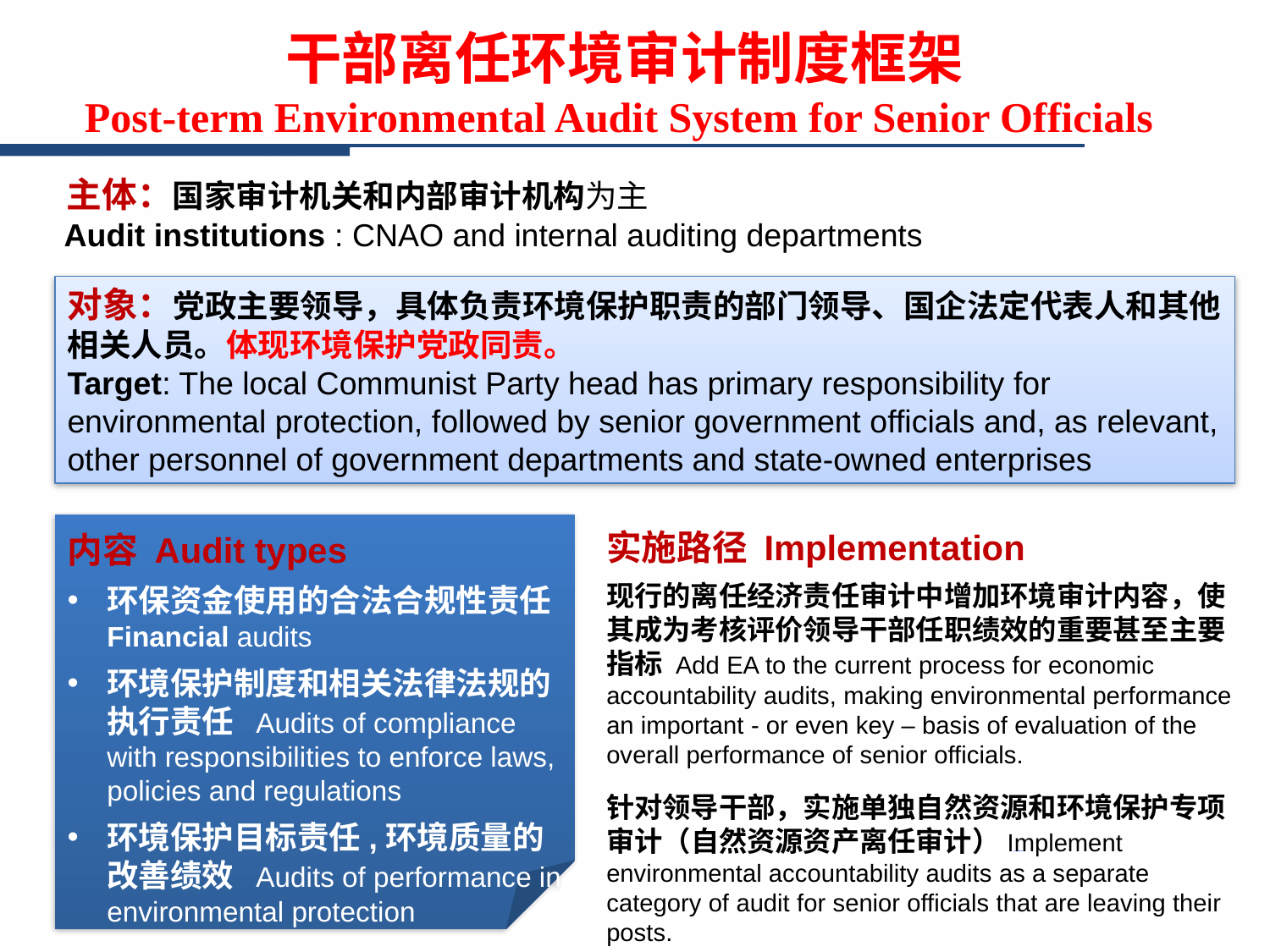

干部离任环境审计制度框架
Post-term Environmental Audit System for Senior Officials
   主体：国家审计机关和内部审计机构为主
   Audit institutions : CNAO and internal auditing departments
对象：党政主要领导，具体负责环境保护职责的部门领导、国企法定代表人和其他相关人员。体现环境保护党政同责。
Target: The local Communist Party head has primary responsibility for environmental protection, followed by senior government officials and, as relevant, other personnel of government departments and state-owned enterprises

内容 Audit types
环保资金使用的合法合规性责任 Financial audits
环境保护制度和相关法律法规的执行责任  Audits of compliance with responsibilities to enforce laws, policies and regulations
环境保护目标责任,环境质量的改善绩效  Audits of performance in environmental protection
实施路径 Implementation
现行的离任经济责任审计中增加环境审计内容，使其成为考核评价领导干部任职绩效的重要甚至主要指标 Add EA to the current process for economic accountability audits, making environmental performance an important - or even key – basis of evaluation of the overall performance of senior officials.
针对领导干部，实施单独自然资源和环境保护专项审计（自然资源资产离任审计）Implement environmental accountability audits as a separate category of audit for senior officials that are leaving their posts.